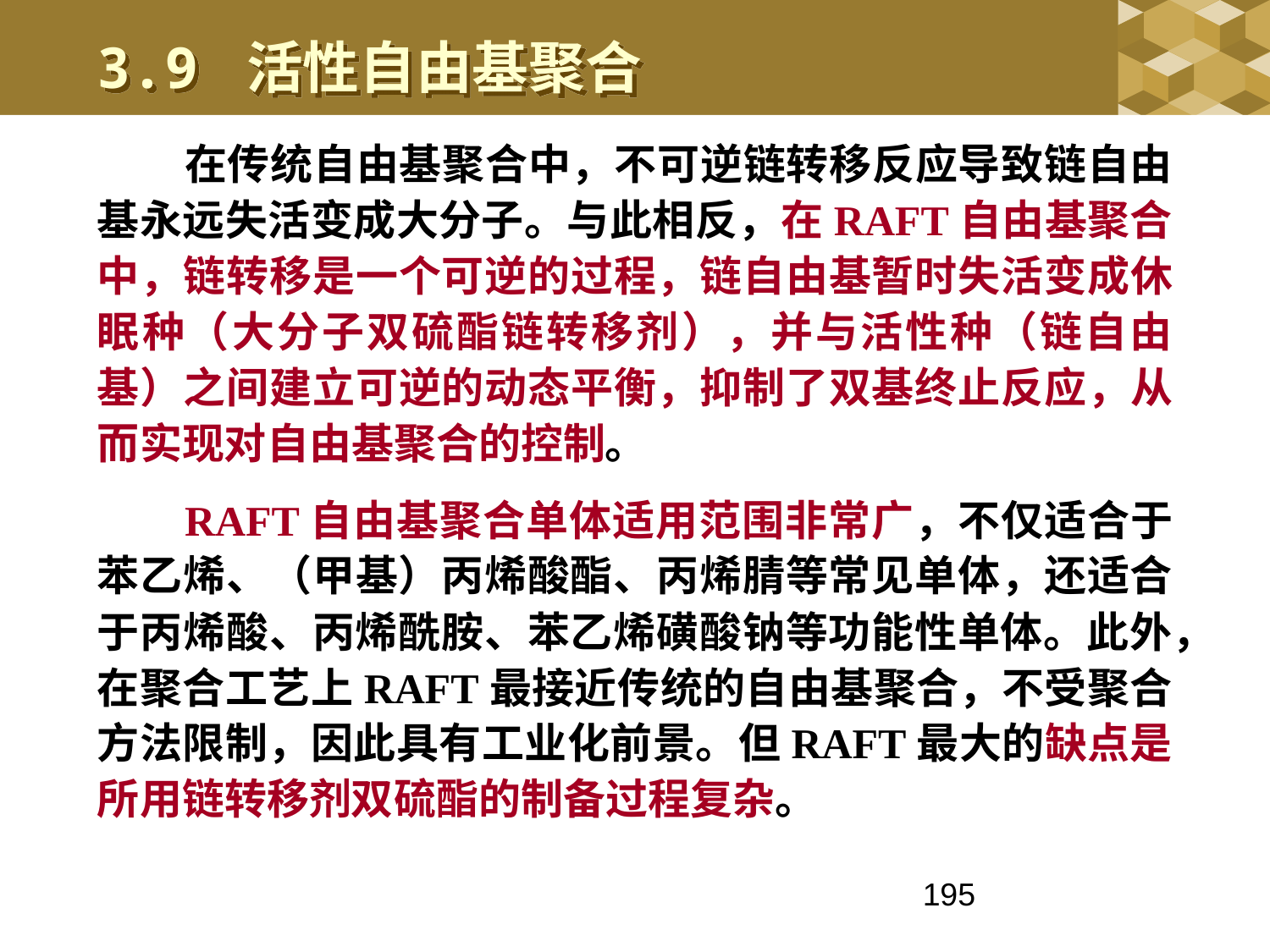

3.9 活性自由基聚合
在传统自由基聚合中，不可逆链转移反应导致链自由基永远失活变成大分子。与此相反，在RAFT自由基聚合中，链转移是一个可逆的过程，链自由基暂时失活变成休眠种（大分子双硫酯链转移剂），并与活性种（链自由基）之间建立可逆的动态平衡，抑制了双基终止反应，从而实现对自由基聚合的控制。
RAFT自由基聚合单体适用范围非常广，不仅适合于苯乙烯、（甲基）丙烯酸酯、丙烯腈等常见单体，还适合于丙烯酸、丙烯酰胺、苯乙烯磺酸钠等功能性单体。此外，在聚合工艺上RAFT最接近传统的自由基聚合，不受聚合方法限制，因此具有工业化前景。但RAFT最大的缺点是所用链转移剂双硫酯的制备过程复杂。
195